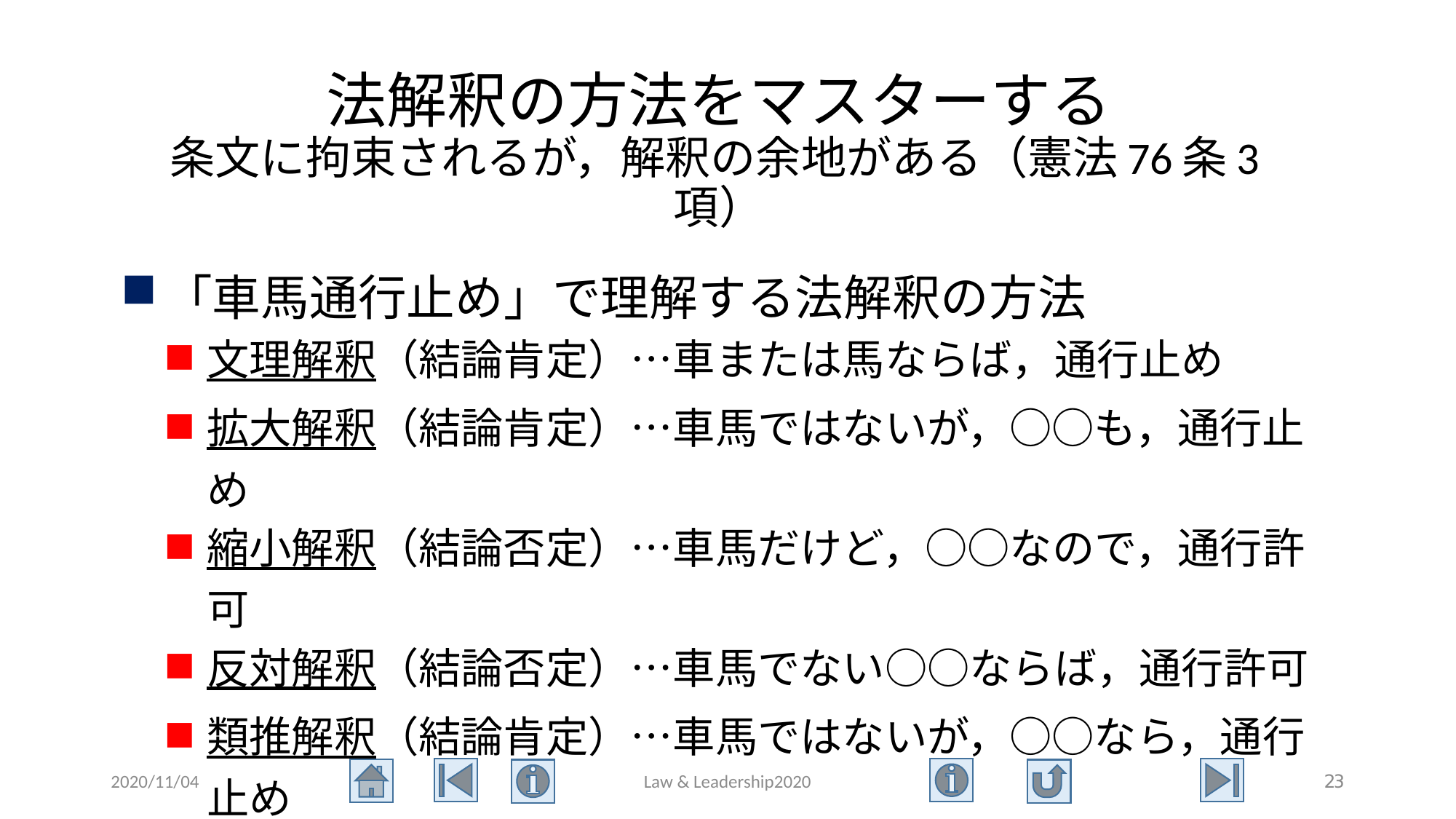

# 法解釈の方法をマスターする 条文に拘束されるが，解釈の余地がある（憲法76条3項）
「車馬通行止め」で理解する法解釈の方法
文理解釈（結論肯定）…車または馬ならば，通行止め
拡大解釈（結論肯定）…車馬ではないが，○○も，通行止め
縮小解釈（結論否定）…車馬だけど，○○なので，通行許可
反対解釈（結論否定）…車馬でない○○ならば，通行許可
類推解釈（結論肯定）…車馬ではないが，○○なら，通行止め
例文解釈（結論否定）…車馬だけど，○○ならば，通行許可
2020/11/04
Law & Leadership2020
23